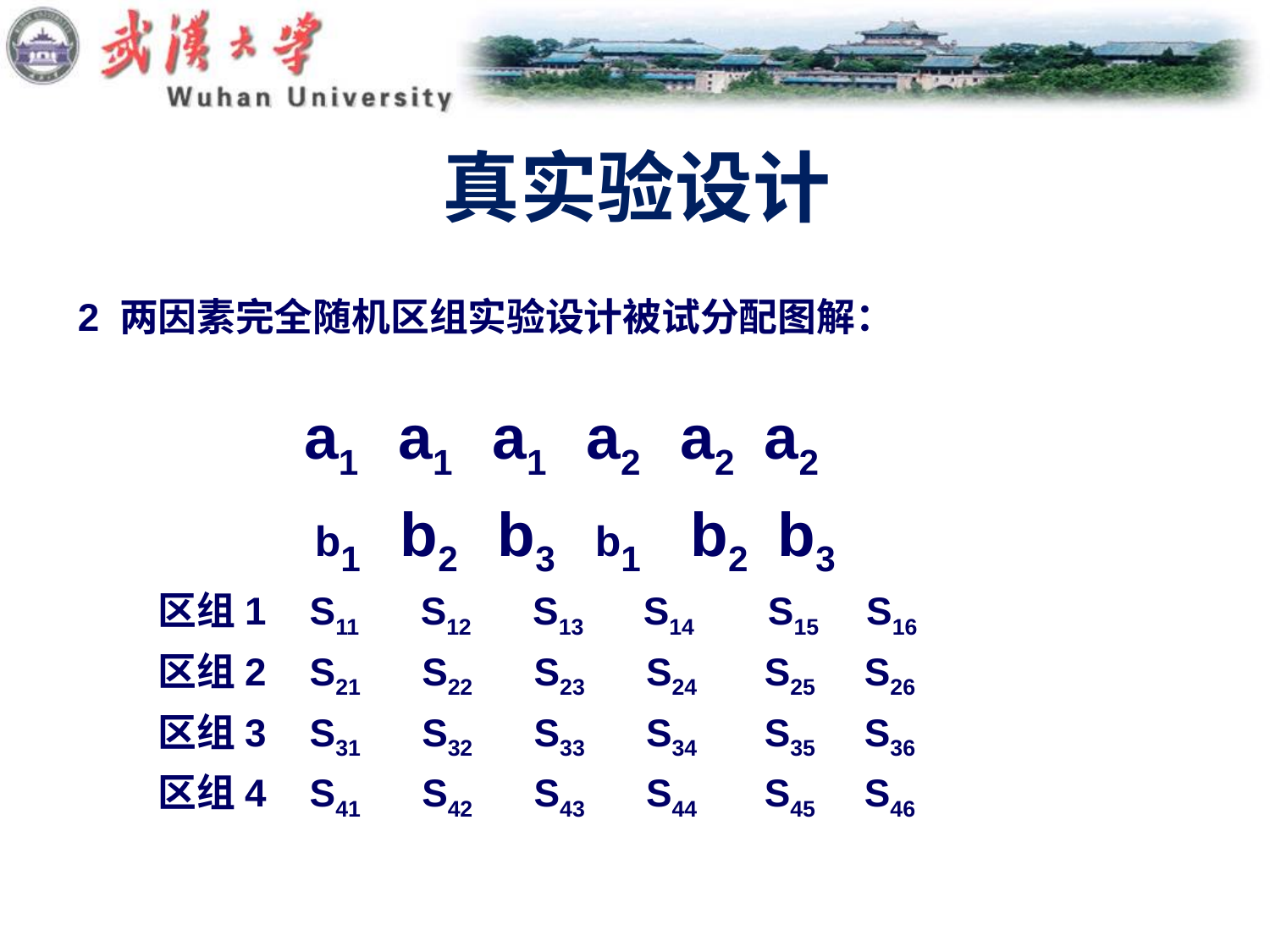

# 真实验设计
2 两因素完全随机区组实验设计被试分配图解：
                     a1    a1    a1    a2    a2   a2
                    b1    b2    b3    b1     b2   b3
        区组1    S11          S12          S13         S14            S15       S16
        区组2    S21          S22          S23          S24           S25        S26
        区组3    S31          S32          S33          S34           S35        S36
        区组4    S41          S42          S43          S44           S45        S46